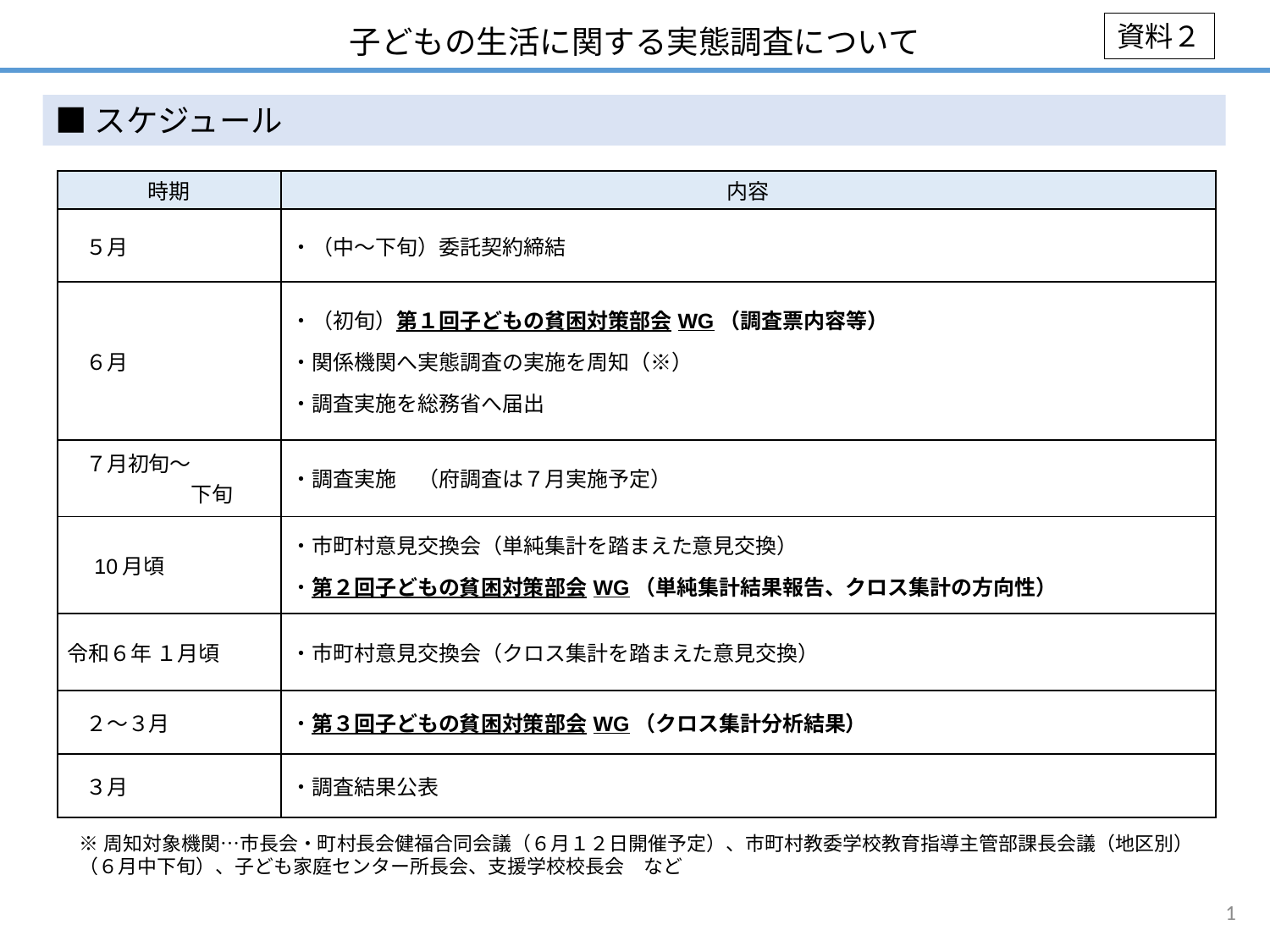

資料２
子どもの生活に関する実態調査について
■スケジュール
| 時期 | 内容 |
| --- | --- |
| ５月 | ・（中～下旬）委託契約締結 |
| ６月 | ・（初旬）第１回子どもの貧困対策部会WG（調査票内容等） ・関係機関へ実態調査の実施を周知（※） ・調査実施を総務省へ届出 |
| ７月初旬～ 　　　　　下旬 | ・調査実施　（府調査は７月実施予定） |
| 10月頃 | ・市町村意見交換会（単純集計を踏まえた意見交換） ・第２回子どもの貧困対策部会WG（単純集計結果報告、クロス集計の方向性） |
| 令和６年 １月頃 | ・市町村意見交換会（クロス集計を踏まえた意見交換） |
| ２～３月 | ・第３回子どもの貧困対策部会WG（クロス集計分析結果） |
| ３月 | ・調査結果公表 |
※周知対象機関…市長会・町村長会健福合同会議（６月１２日開催予定）、市町村教委学校教育指導主管部課長会議（地区別）（６月中下旬）、子ども家庭センター所長会、支援学校校長会　など
1